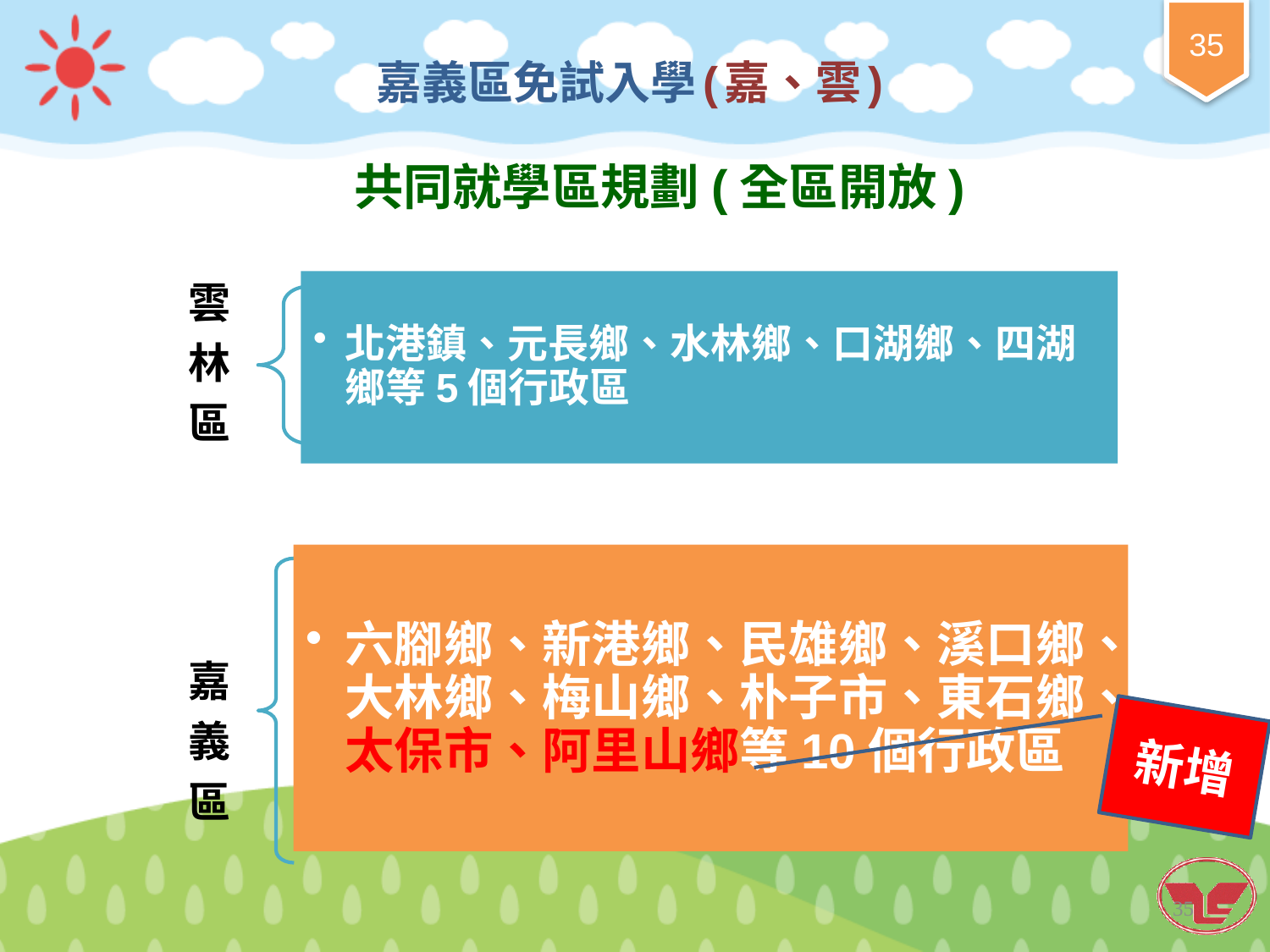

# 嘉義區免試入學(嘉、雲)
共同就學區規劃(全區開放)
雲
林
區
北港鎮、元長鄉、水林鄉、口湖鄉、四湖鄉等5個行政區

嘉
義
區

六腳鄉、新港鄉、民雄鄉、溪口鄉、大林鄉、梅山鄉、朴子市、東石鄉、太保市、阿里山鄉等10個行政區

新增
35